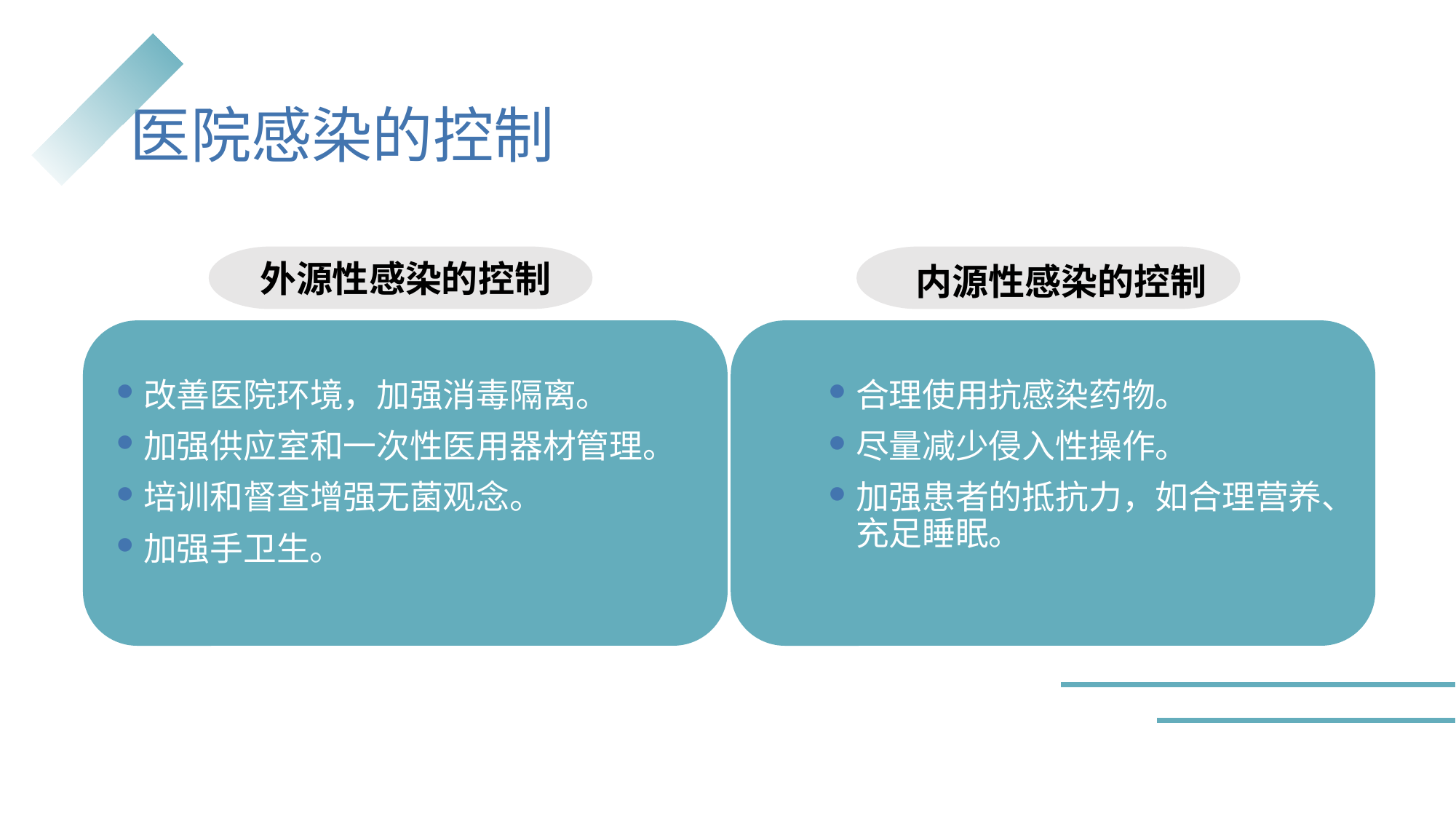

# 医院感染的控制

内源性感染的控制
外源性感染的控制

合理使用抗感染药物。
尽量减少侵入性操作。
加强患者的抵抗力，如合理营养、充足睡眠。

改善医院环境，加强消毒隔离。
加强供应室和一次性医用器材管理。
培训和督查增强无菌观念。
加强手卫生。